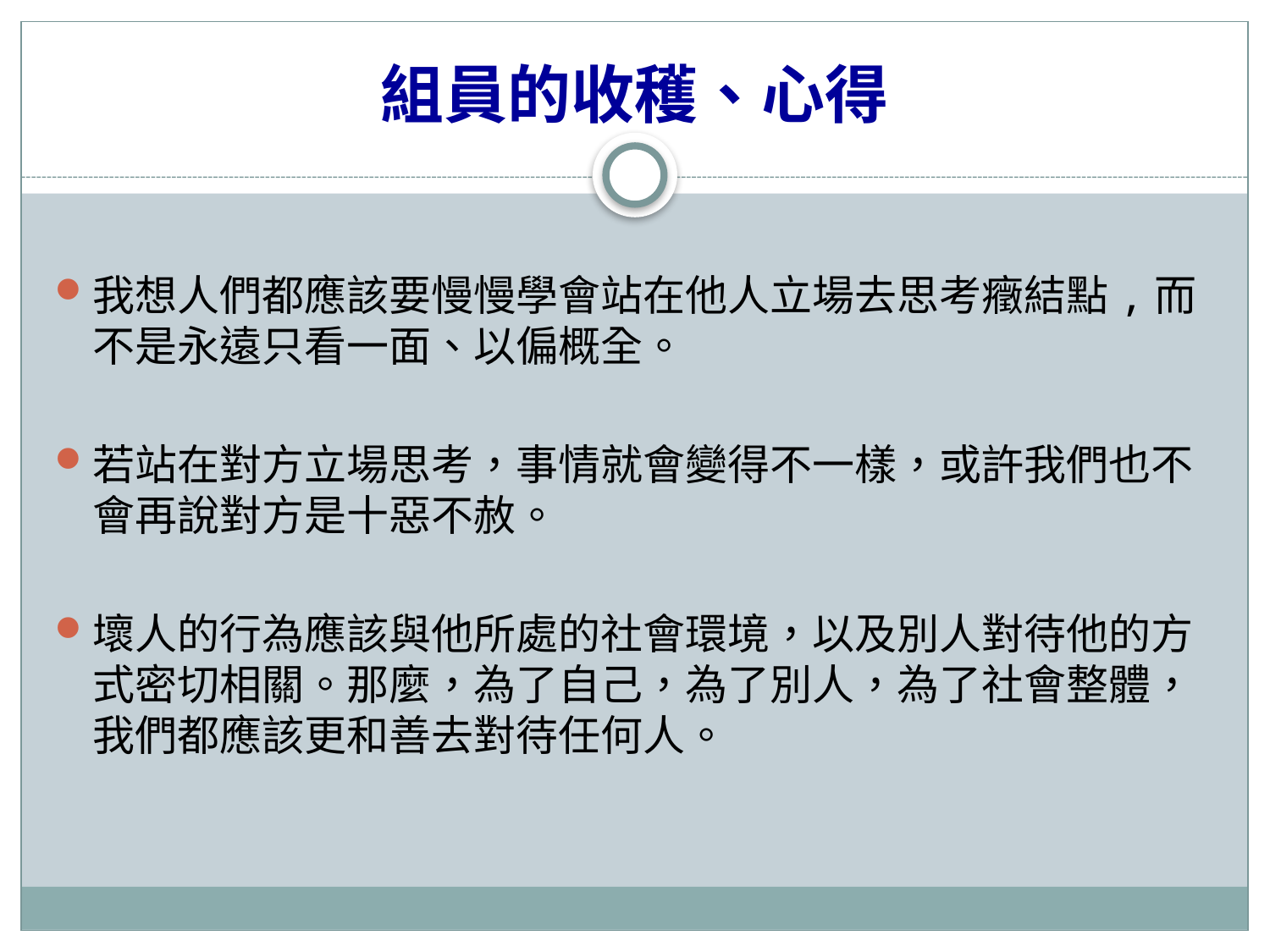

組員的收穫、心得

我想人們都應該要慢慢學會站在他人立場去思考癥結點,而不是永遠只看一面、以偏概全。

若站在對方立場思考，事情就會變得不一樣，或許我們也不會再說對方是十惡不赦。

壞人的行為應該與他所處的社會環境，以及別人對待他的方式密切相關。那麼，為了自己，為了別人，為了社會整體，我們都應該更和善去對待任何人。